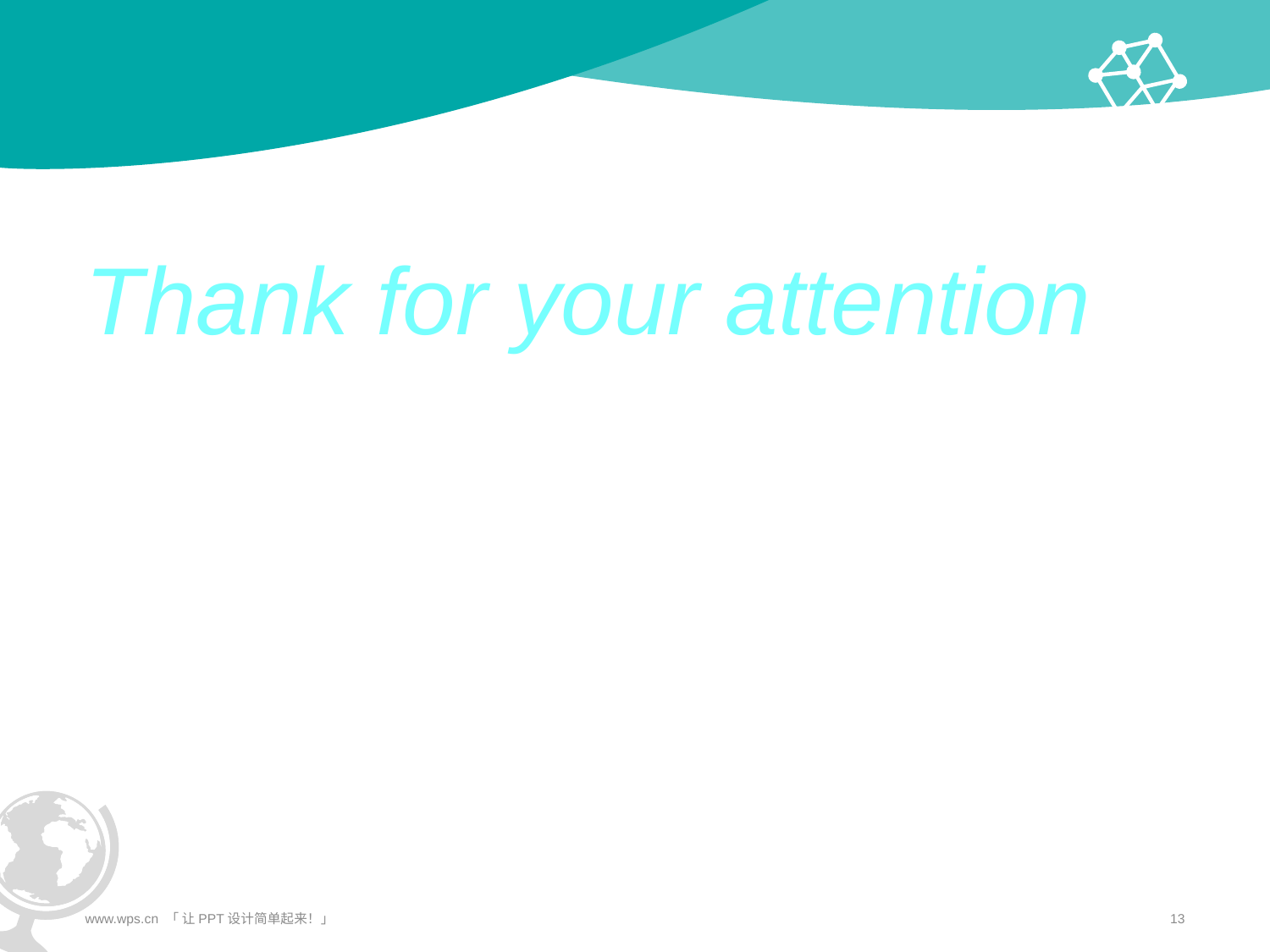

#
Thank for your attention
www.wps.cn 「 让PPT设计简单起来！」
13